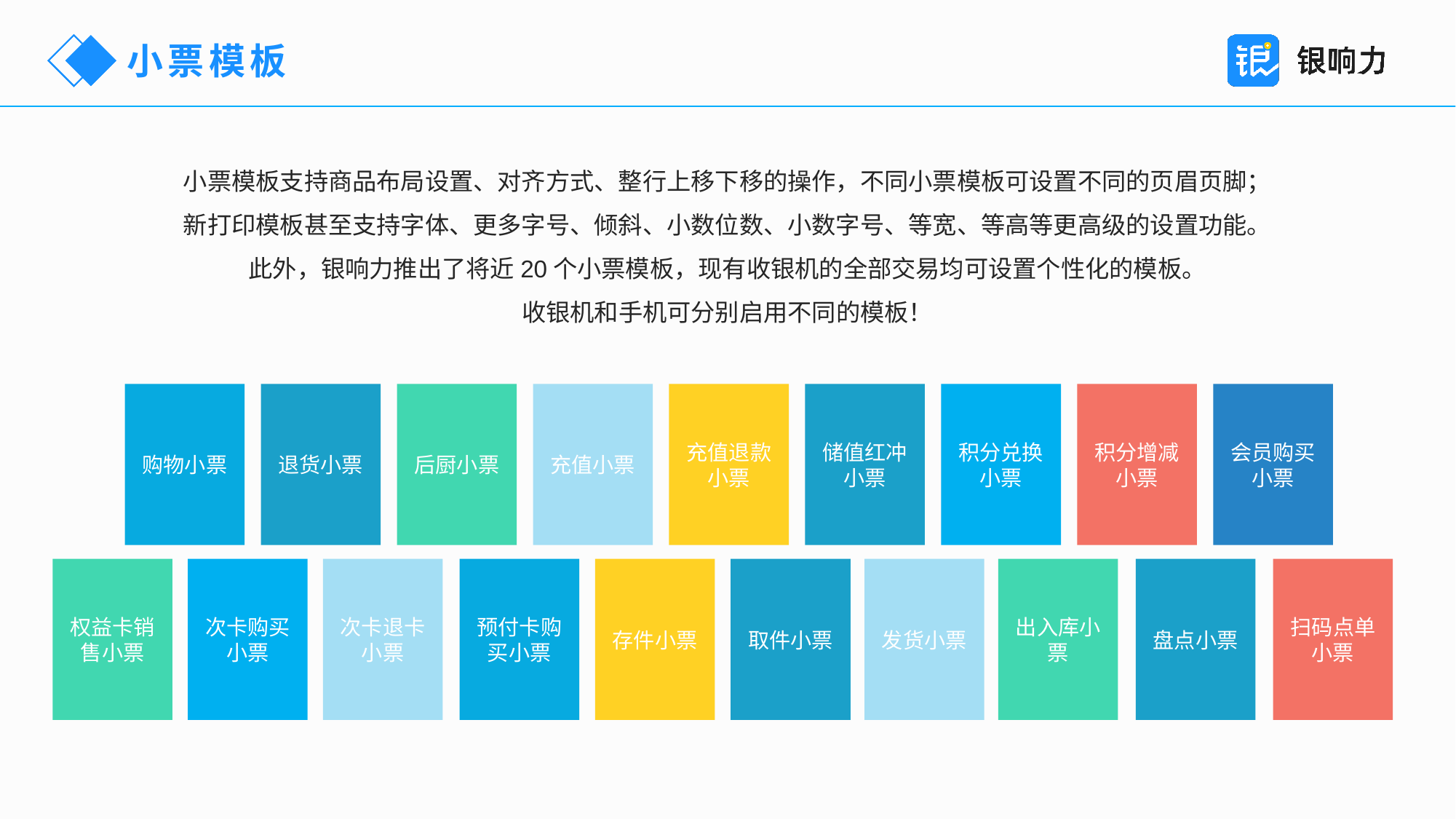

小票模板
小票模板支持商品布局设置、对齐方式、整行上移下移的操作，不同小票模板可设置不同的页眉页脚；
新打印模板甚至支持字体、更多字号、倾斜、小数位数、小数字号、等宽、等高等更高级的设置功能。
此外，银响力推出了将近20个小票模板，现有收银机的全部交易均可设置个性化的模板。
收银机和手机可分别启用不同的模板！
购物小票
退货小票
后厨小票
充值小票
充值退款小票
储值红冲小票
积分兑换小票
积分增减小票
会员购买小票
权益卡销售小票
次卡购买小票
次卡退卡小票
预付卡购买小票
存件小票
取件小票
发货小票
出入库小票
盘点小票
扫码点单小票